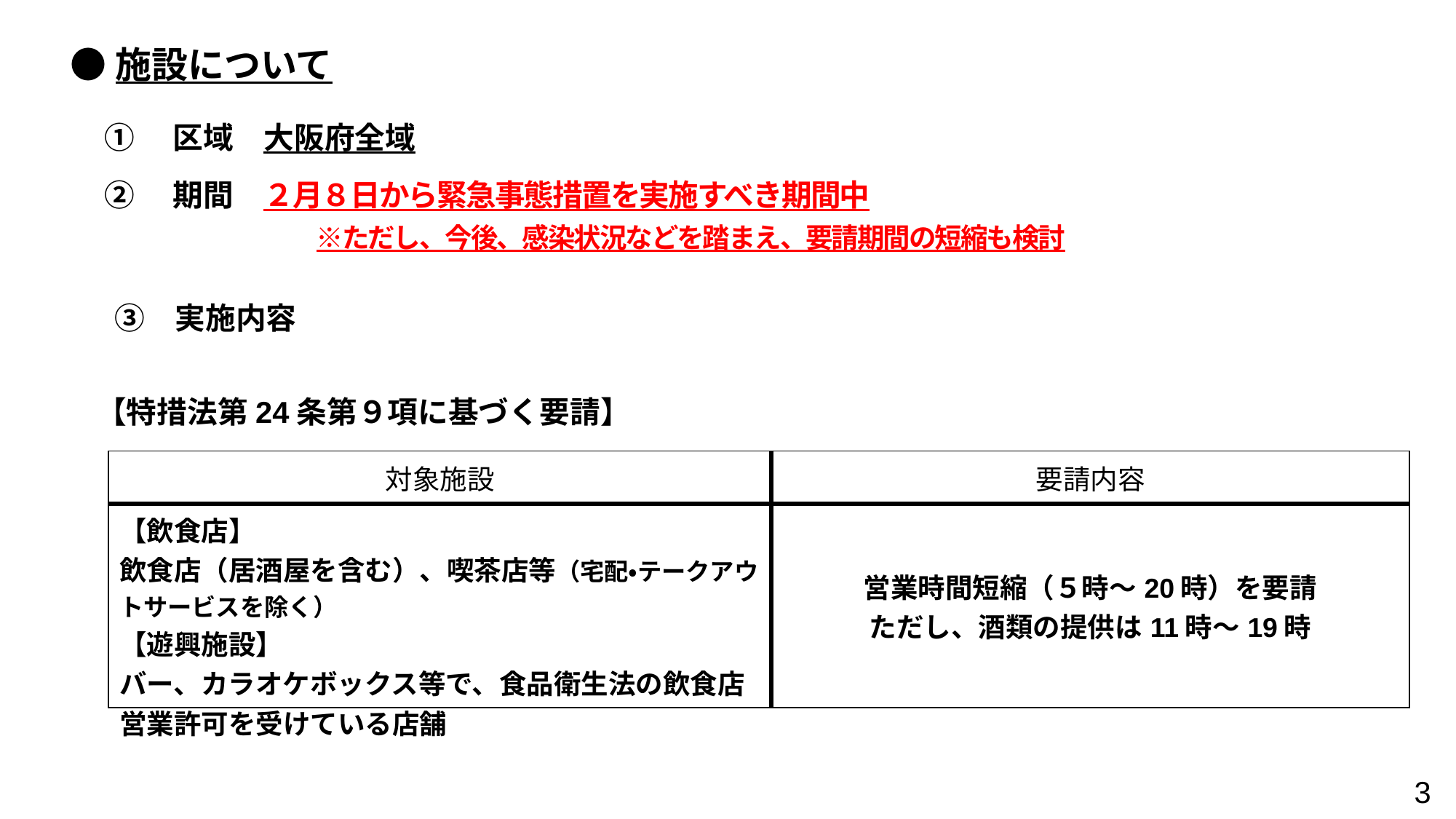

●施設について
   ①　区域　大阪府全域
   ②　期間　２月８日から緊急事態措置を実施すべき期間中
　　　　　　　　※ただし、今後、感染状況などを踏まえ、要請期間の短縮も検討

　③　実施内容
【特措法第24条第９項に基づく要請】
| 対象施設 | 要請内容 |
| --- | --- |
| 【飲食店】 飲食店（居酒屋を含む）、喫茶店等（宅配・テークアウトサービスを除く） 【遊興施設】 バー、カラオケボックス等で、食品衛生法の飲食店営業許可を受けている店舗 | 営業時間短縮（５時～20時）を要請 ただし、酒類の提供は11時～19時 |
3